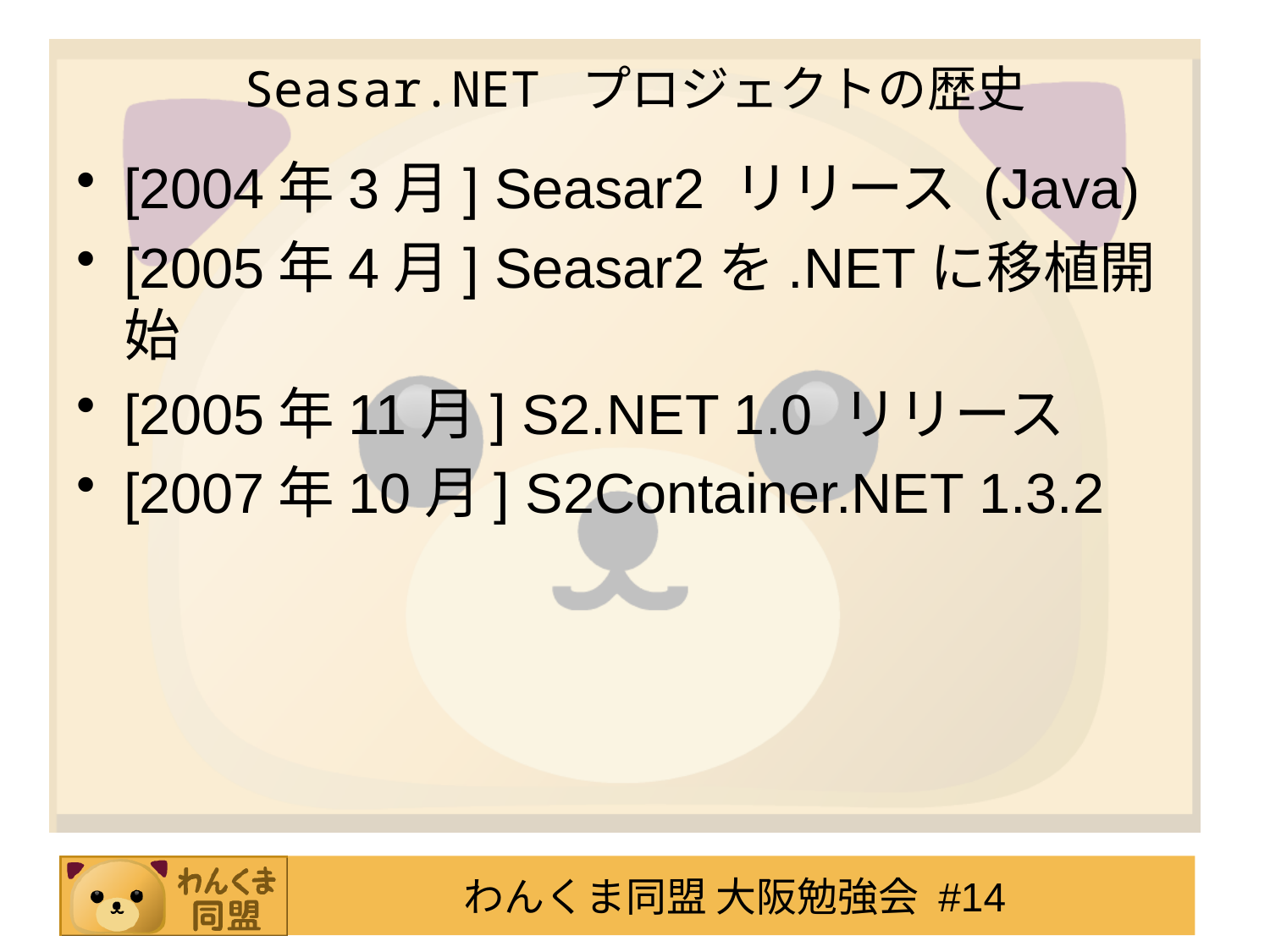

# Seasar.NET プロジェクトの歴史
[2004年3月] Seasar2 リリース (Java)
[2005年4月] Seasar2を.NETに移植開始
[2005年11月] S2.NET 1.0 リリース
[2007年10月] S2Container.NET 1.3.2